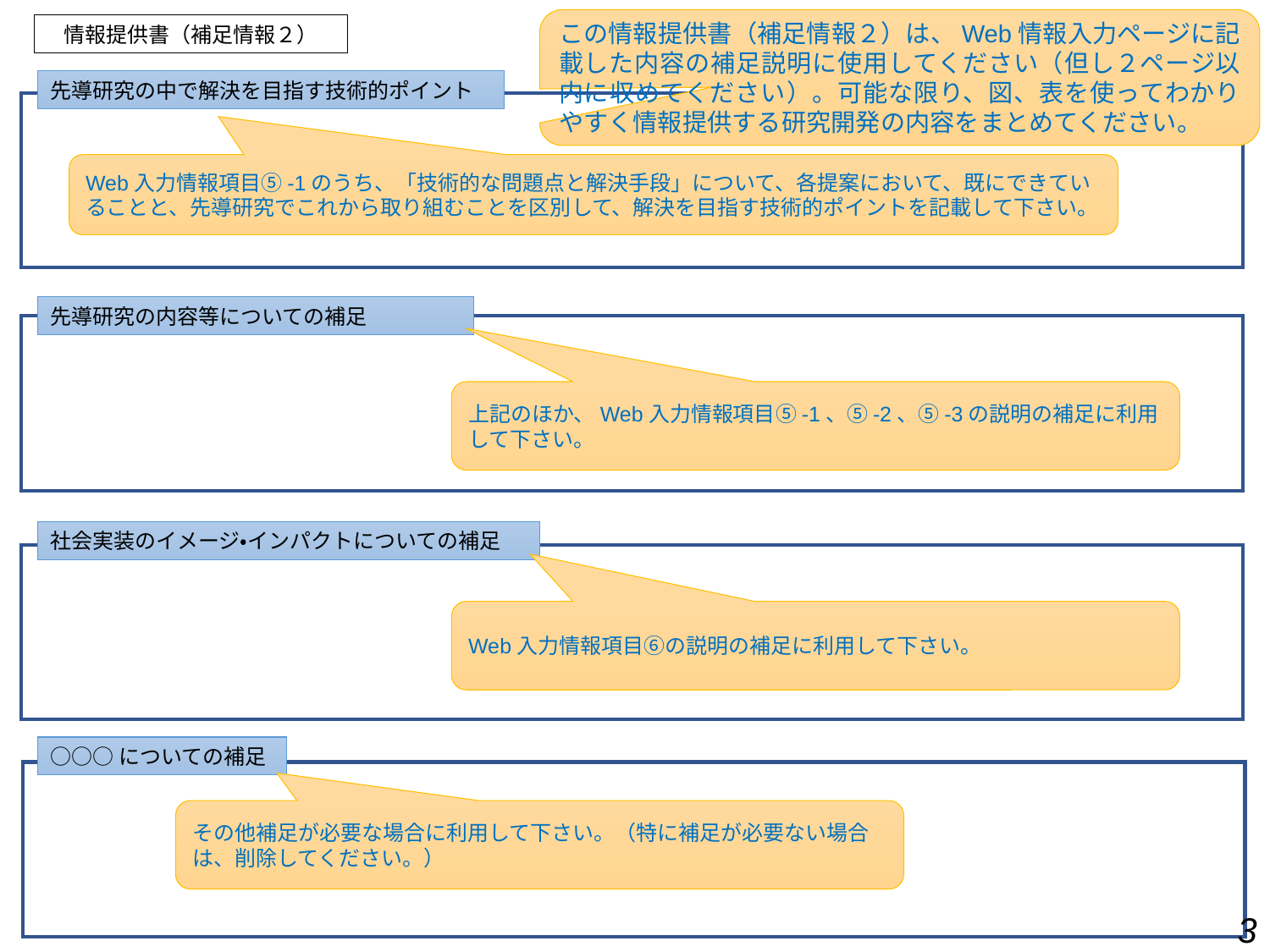

この情報提供書（補足情報２）は、Web情報入力ページに記載した内容の補足説明に使用してください（但し２ページ以内に収めてください）。可能な限り、図、表を使ってわかりやすく情報提供する研究開発の内容をまとめてください。
情報提供書（補足情報２）
先導研究の中で解決を目指す技術的ポイント

Web入力情報項目⑤-1のうち、「技術的な問題点と解決手段」について、各提案において、既にできていることと、先導研究でこれから取り組むことを区別して、解決を目指す技術的ポイントを記載して下さい。
先導研究の内容等についての補足

上記のほか、Web入力情報項目⑤-1、⑤-2、⑤-3の説明の補足に利用して下さい。
社会実装のイメージ・インパクトについての補足

Web入力情報項目⑥の説明の補足に利用して下さい。
○○○についての補足

その他補足が必要な場合に利用して下さい。（特に補足が必要ない場合は、削除してください。）
3